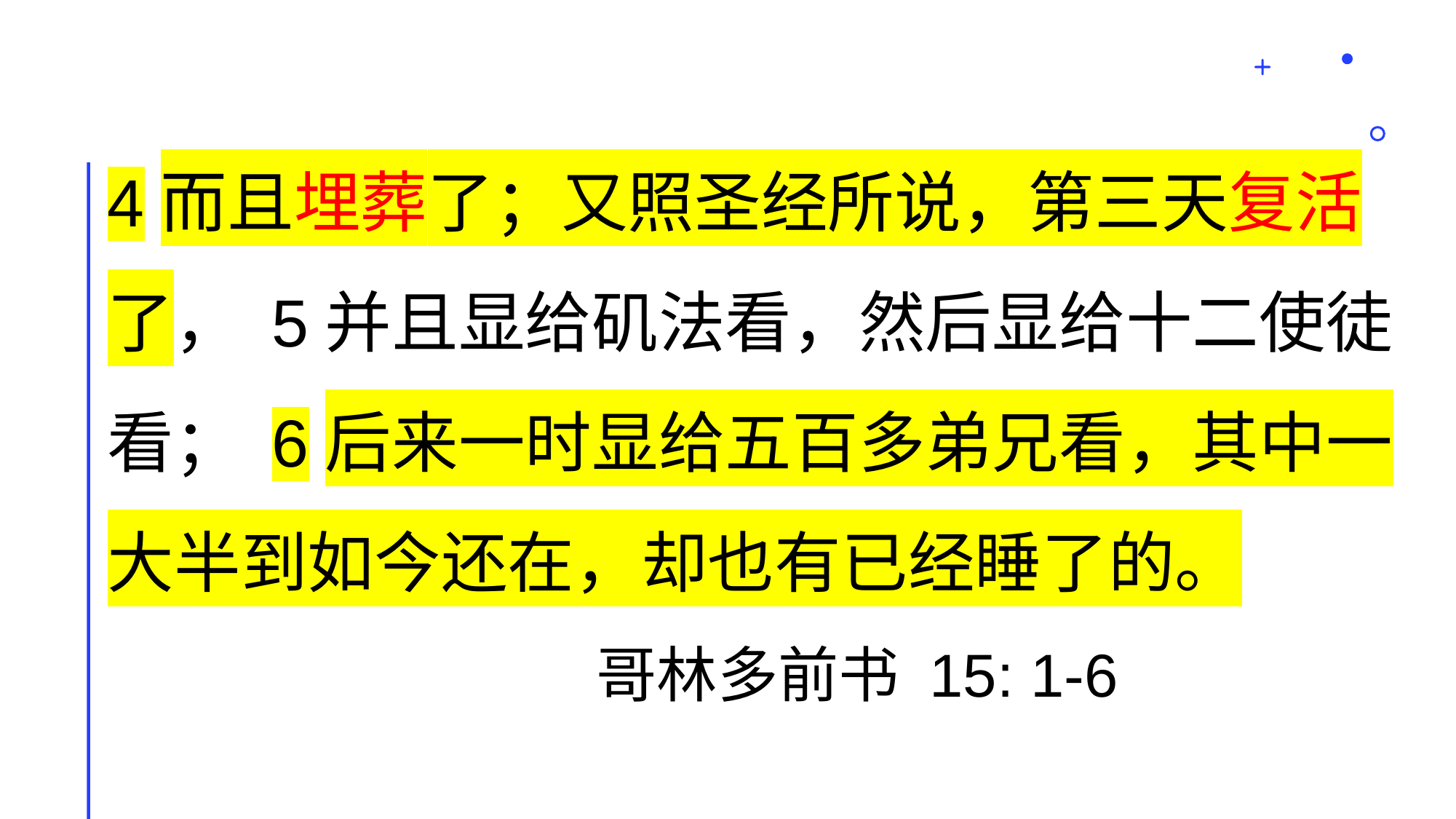

# 4而且埋葬了；又照圣经所说，第三天复活了， 5并且显给矶法看，然后显给十二使徒看； 6后来一时显给五百多弟兄看，其中一大半到如今还在，却也有已经睡了的。 哥林多前书 15: 1-6